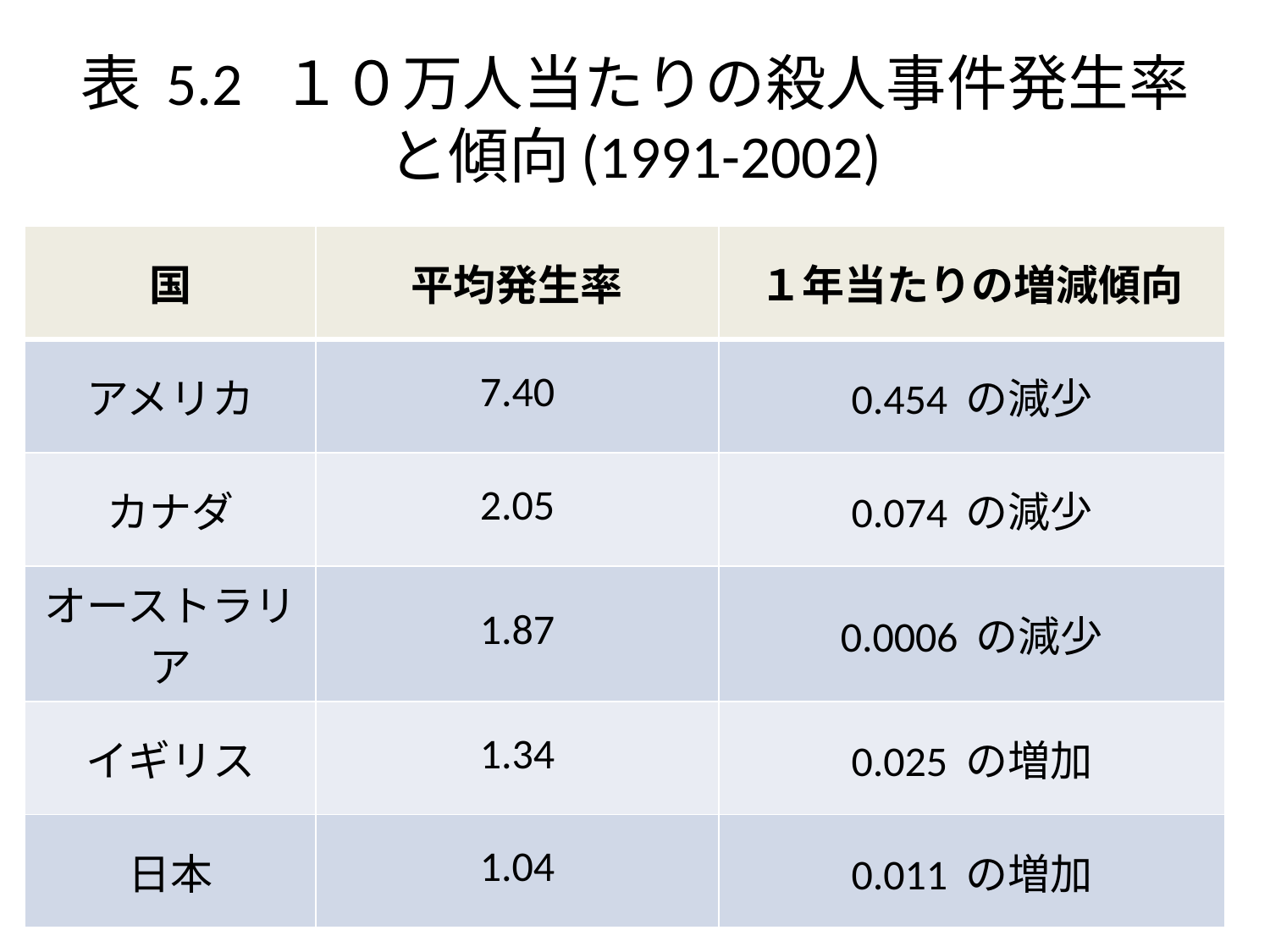

# 表 5.2  １０万人当たりの殺人事件発生率と傾向(1991-2002)
| 国 | 平均発生率 | １年当たりの増減傾向 |
| --- | --- | --- |
| アメリカ | 7.40 | 0.454 の減少 |
| カナダ | 2.05 | 0.074 の減少 |
| オーストラリア | 1.87 | 0.0006 の減少 |
| イギリス | 1.34 | 0.025 の増加 |
| 日本 | 1.04 | 0.011 の増加 |